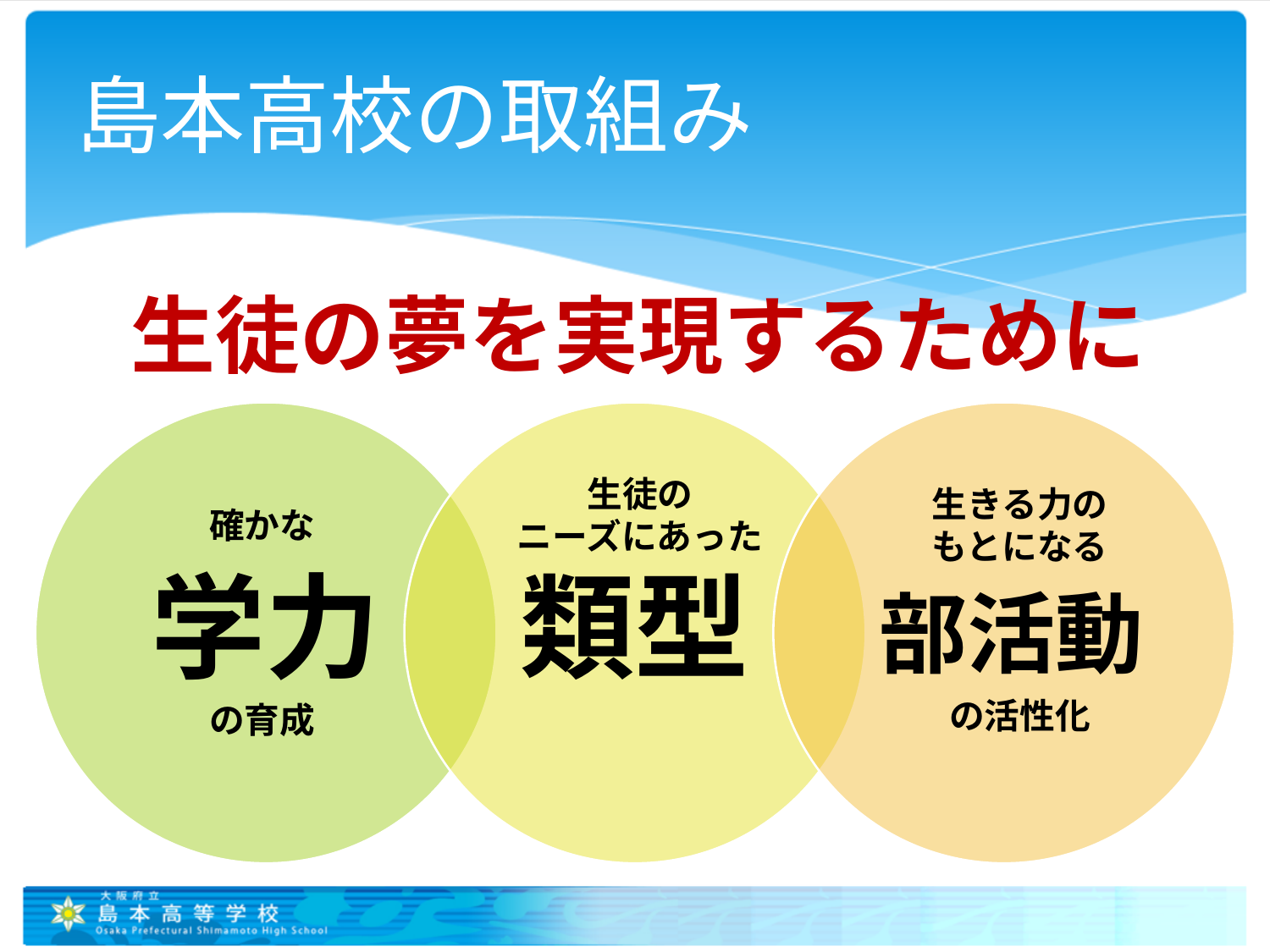

# 島本高校の取組み
学力
類型

部活動

生徒の夢を実現するために

生徒の
ニーズにあった

生きる力の
もとになる

の活性化
確かな

の育成